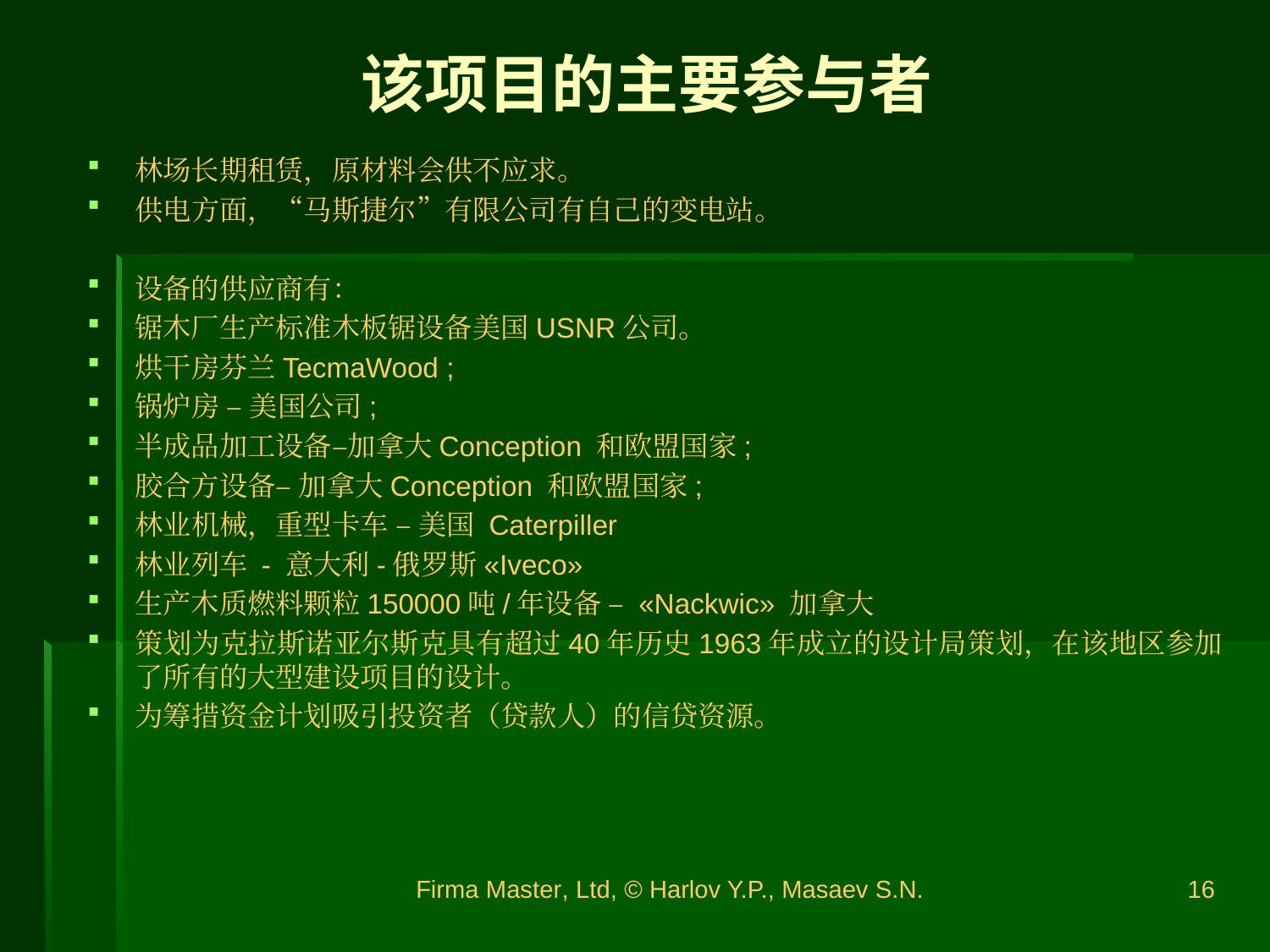

该项目的主要参与者
林场长期租赁，原材料会供不应求。
供电方面，“马斯捷尔”有限公司有自己的变电站。

设备的供应商有：
锯木厂生产标准木板锯设备美国USNR公司。
烘干房芬兰TecmaWood ;
锅炉房 – 美国公司;
半成品加工设备–加拿大Conception 和欧盟国家;
胶合方设备– 加拿大Conception 和欧盟国家;
林业机械，重型卡车 – 美国 Caterpiller
林业列车 - 意大利-俄罗斯«Iveco»
生产木质燃料颗粒150000吨/年设备 – «Nackwic» 加拿大
策划为克拉斯诺亚尔斯克具有超过40年历史1963年成立的设计局策划，在该地区参加了所有的大型建设项目的设计。
为筹措资金计划吸引投资者（贷款人）的信贷资源。
Firma Master, Ltd, © Harlov Y.P., Masaev S.N.
16